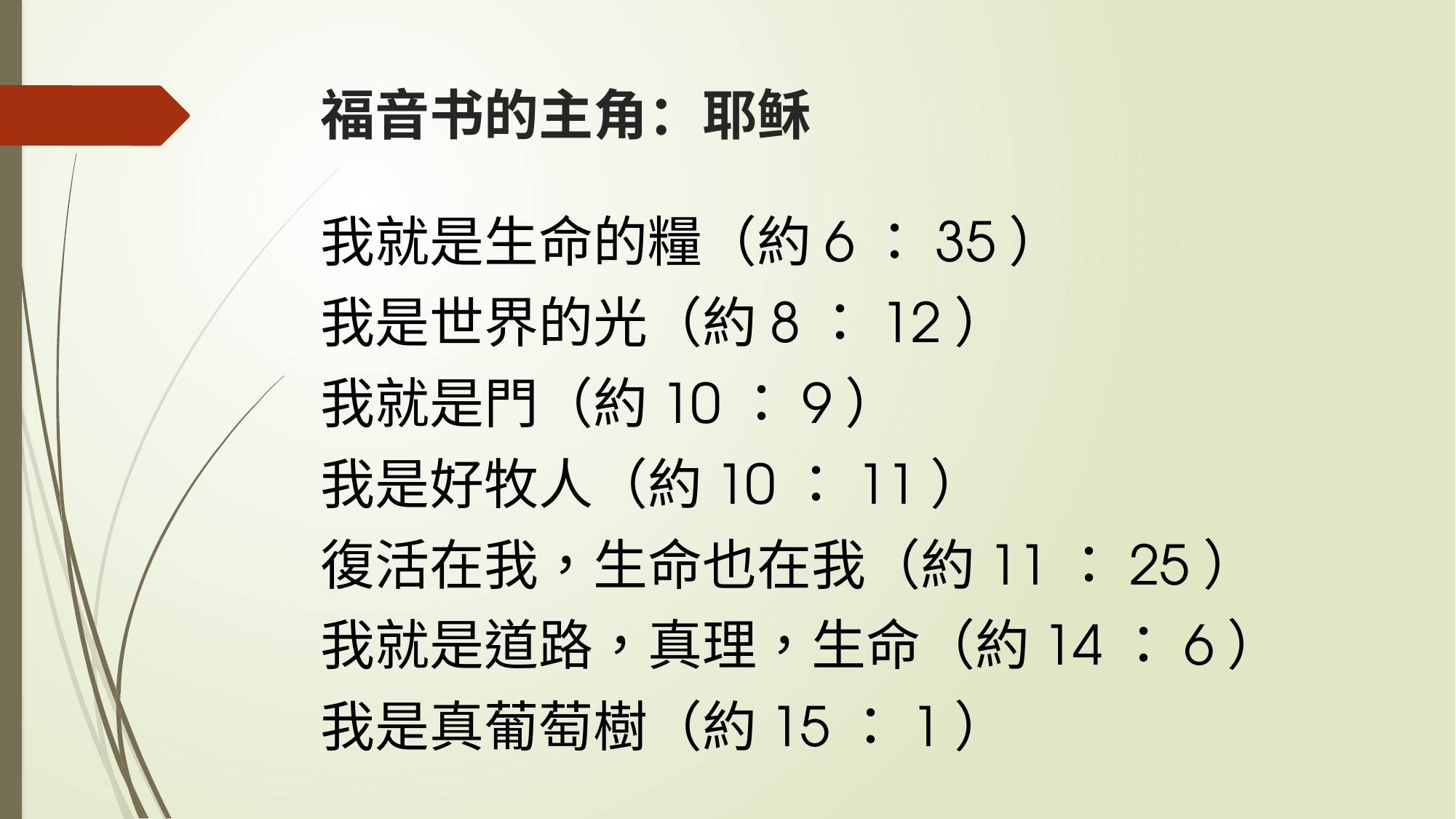

# 福音书的主角：耶稣
我就是生命的糧（約6：35）
我是世界的光（約8：12）
我就是門（約10：9）
我是好牧人（約10：11）
復活在我，生命也在我（約11：25）
我就是道路，真理，生命（約14：6）
我是真葡萄樹（約15：1）